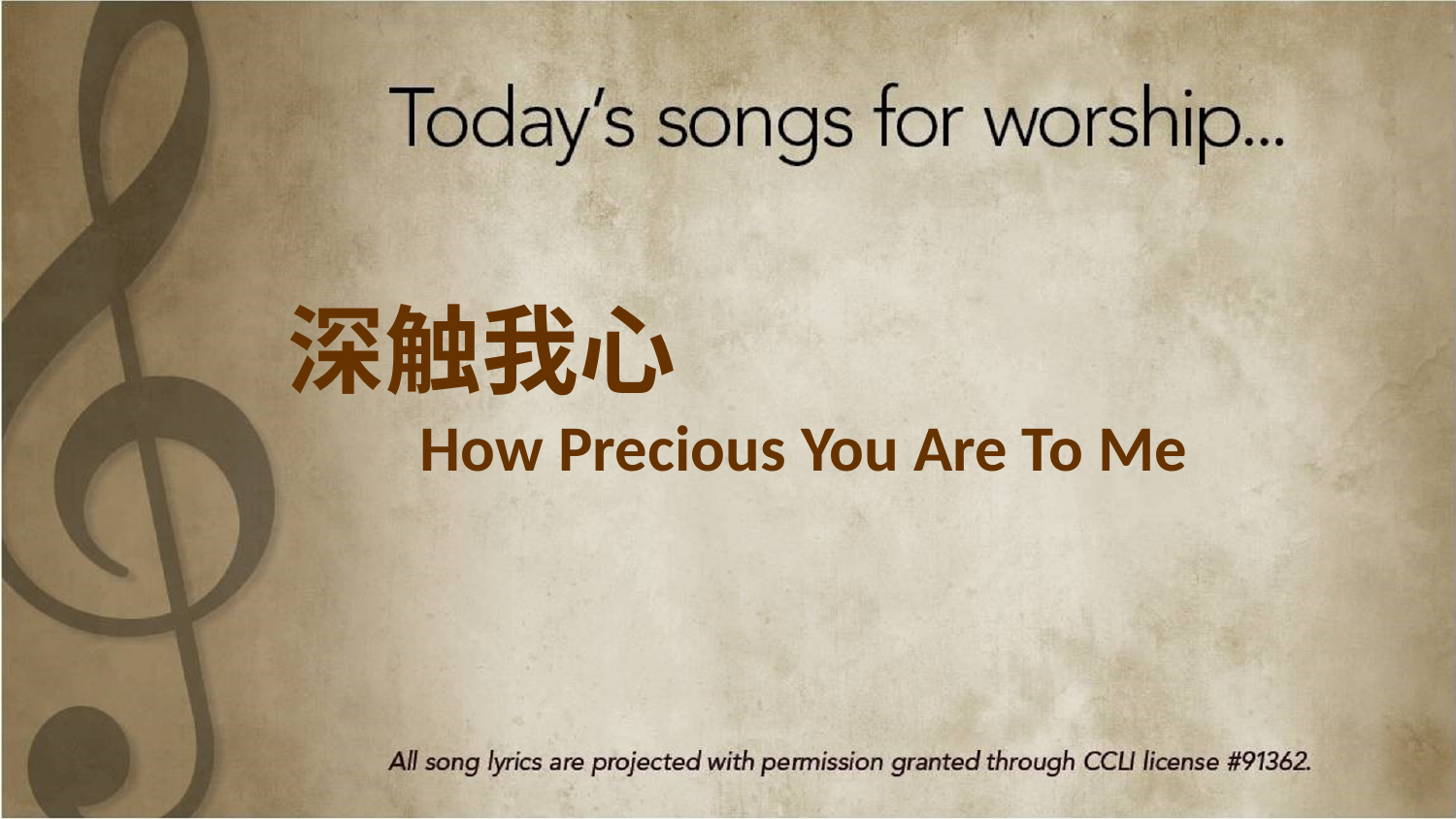

深触我心
How Precious You Are To Me